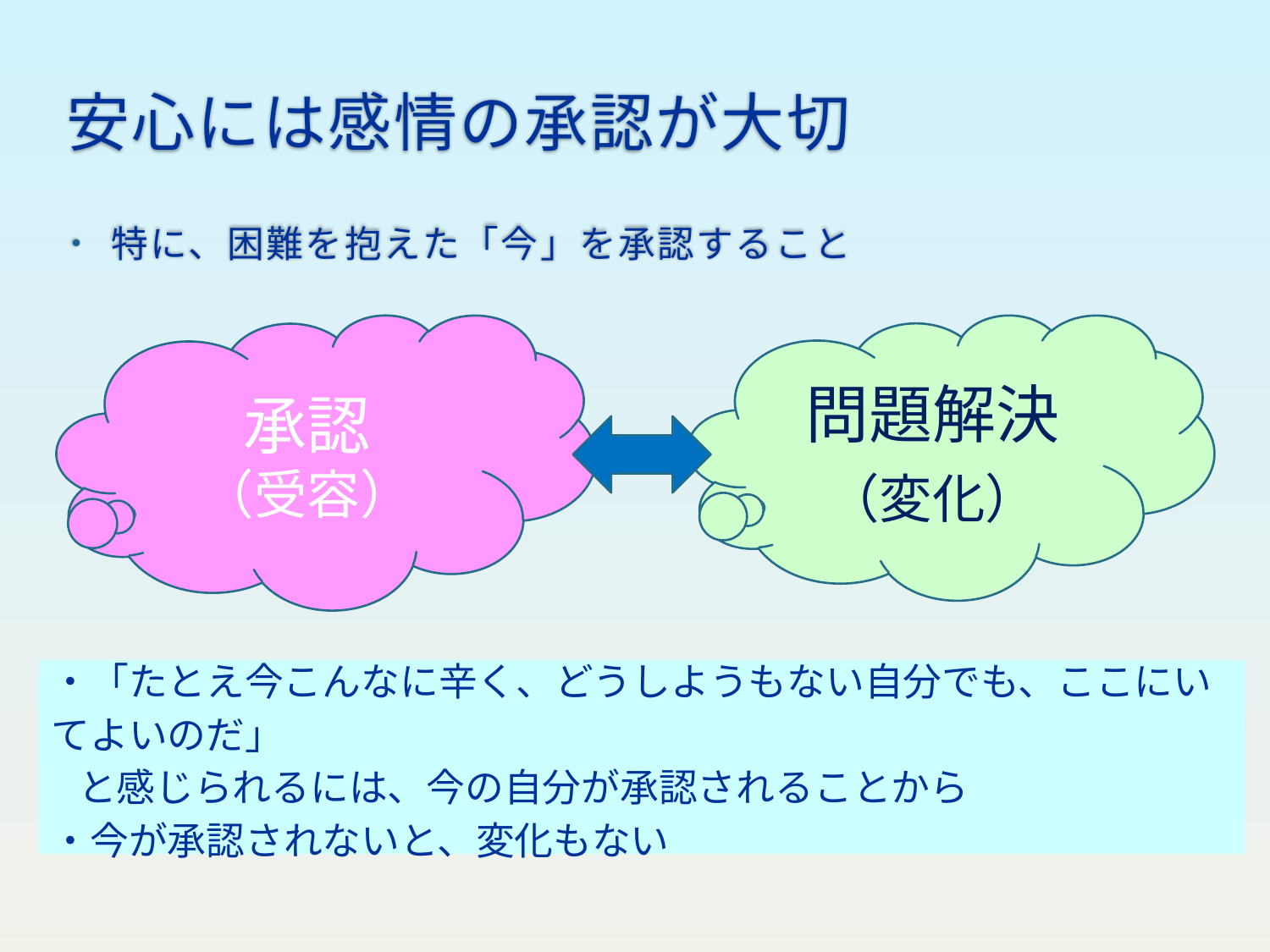

# 安心には感情の承認が大切
特に、困難を抱えた「今」を承認すること
承認
（受容）
問題解決
（変化）

・「たとえ今こんなに辛く、どうしようもない自分でも、ここにいてよいのだ」
  と感じられるには、今の自分が承認されることから
・今が承認されないと、変化もない